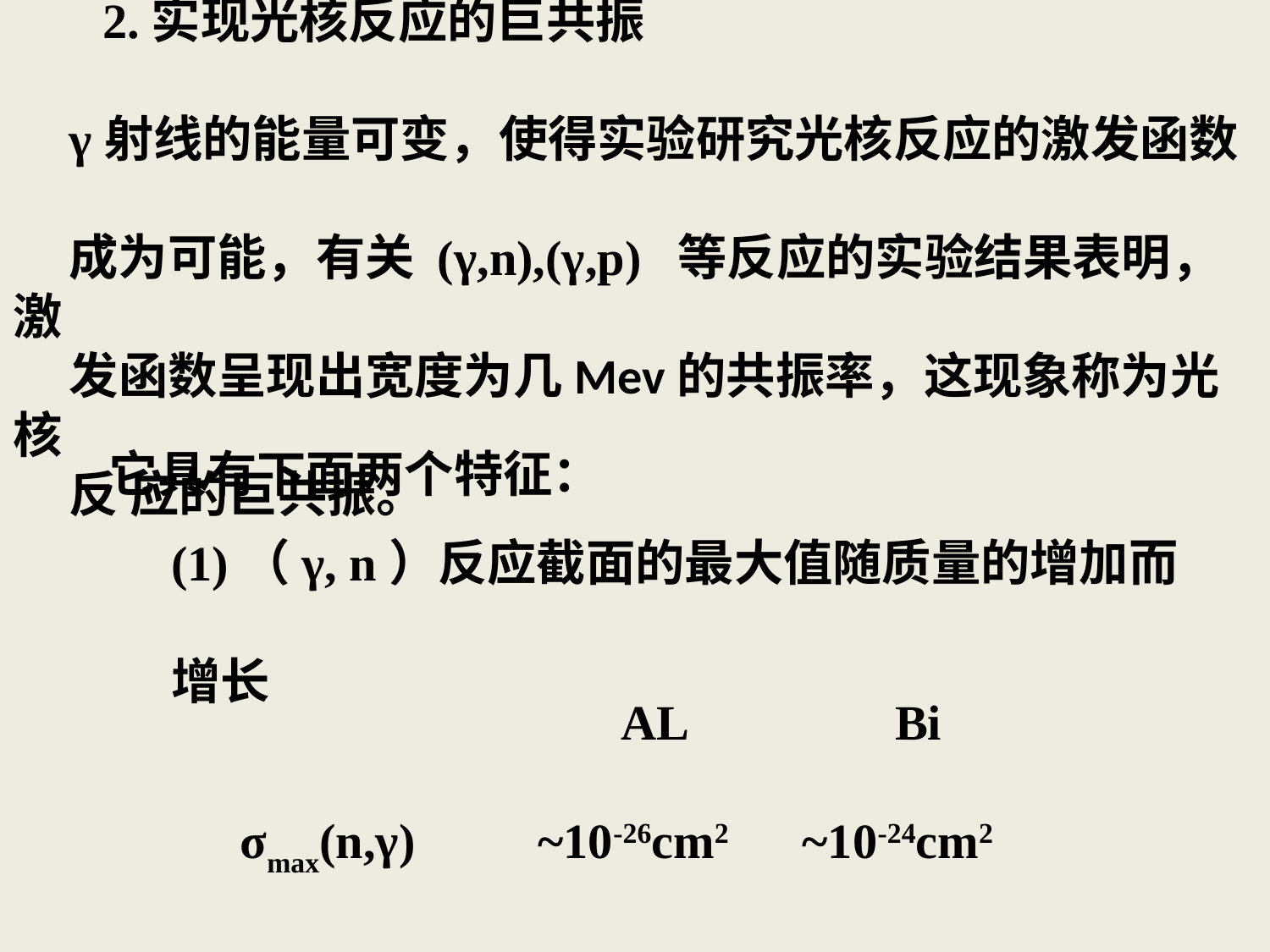

2.实现光核反应的巨共振

γ射线的能量可变，使得实验研究光核反应的激发函数
成为可能，有关 (γ,n),(γ,p)  等反应的实验结果表明，激
发函数呈现出宽度为几Mev的共振率，这现象称为光核
反 应的巨共振。

。
它具有下面两个特征：
(1)（γ, n）反应截面的最大值随质量的增加而

增长

                                AL                 Bi

 σmax(n,γ)          ~10-26cm2      ~10-24cm2